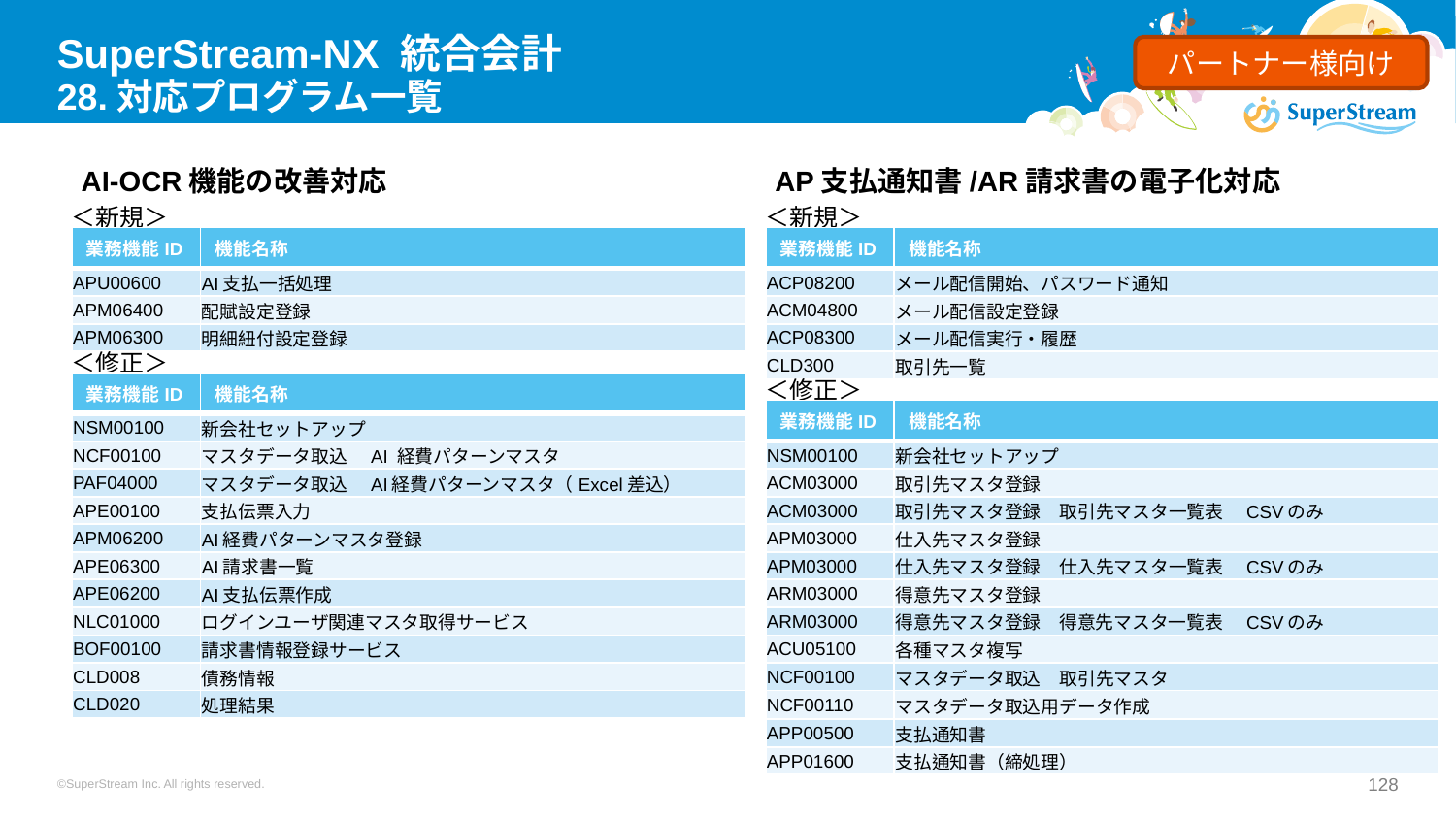

# SuperStream-NX 統合会計 28.対応プログラム一覧
パートナー様向け
AI-OCR機能の改善対応
AP支払通知書/AR請求書の電子化対応
＜新規＞
＜新規＞
| 業務機能ID | 機能名称 |
| --- | --- |
| APU00600 | AI支払一括処理 |
| APM06400 | 配賦設定登録 |
| APM06300 | 明細紐付設定登録 |
| 業務機能ID | 機能名称 |
| --- | --- |
| ACP08200 | メール配信開始、パスワード通知 |
| ACM04800 | メール配信設定登録 |
| ACP08300 | メール配信実行・履歴 |
| CLD300 | 取引先一覧 |
＜修正＞
＜修正＞
| 業務機能ID | 機能名称 |
| --- | --- |
| NSM00100 | 新会社セットアップ |
| NCF00100 | マスタデータ取込　AI 経費パターンマスタ |
| PAF04000 | マスタデータ取込　AI経費パターンマスタ（Excel差込） |
| APE00100 | 支払伝票入力 |
| APM06200 | AI経費パターンマスタ登録 |
| APE06300 | AI請求書一覧 |
| APE06200 | AI支払伝票作成 |
| NLC01000 | ログインユーザ関連マスタ取得サービス |
| BOF00100 | 請求書情報登録サービス |
| CLD008 | 債務情報 |
| CLD020 | 処理結果 |
| 業務機能ID | 機能名称 |
| --- | --- |
| NSM00100 | 新会社セットアップ |
| ACM03000 | 取引先マスタ登録 |
| ACM03000 | 取引先マスタ登録　取引先マスタ一覧表　CSVのみ |
| APM03000 | 仕入先マスタ登録 |
| APM03000 | 仕入先マスタ登録　仕入先マスタ一覧表　CSVのみ |
| ARM03000 | 得意先マスタ登録 |
| ARM03000 | 得意先マスタ登録　得意先マスタ一覧表　CSVのみ |
| ACU05100 | 各種マスタ複写 |
| NCF00100 | マスタデータ取込　取引先マスタ |
| NCF00110 | マスタデータ取込用データ作成 |
| APP00500 | 支払通知書 |
| APP01600 | 支払通知書（締処理） |
©SuperStream Inc. All rights reserved.
128